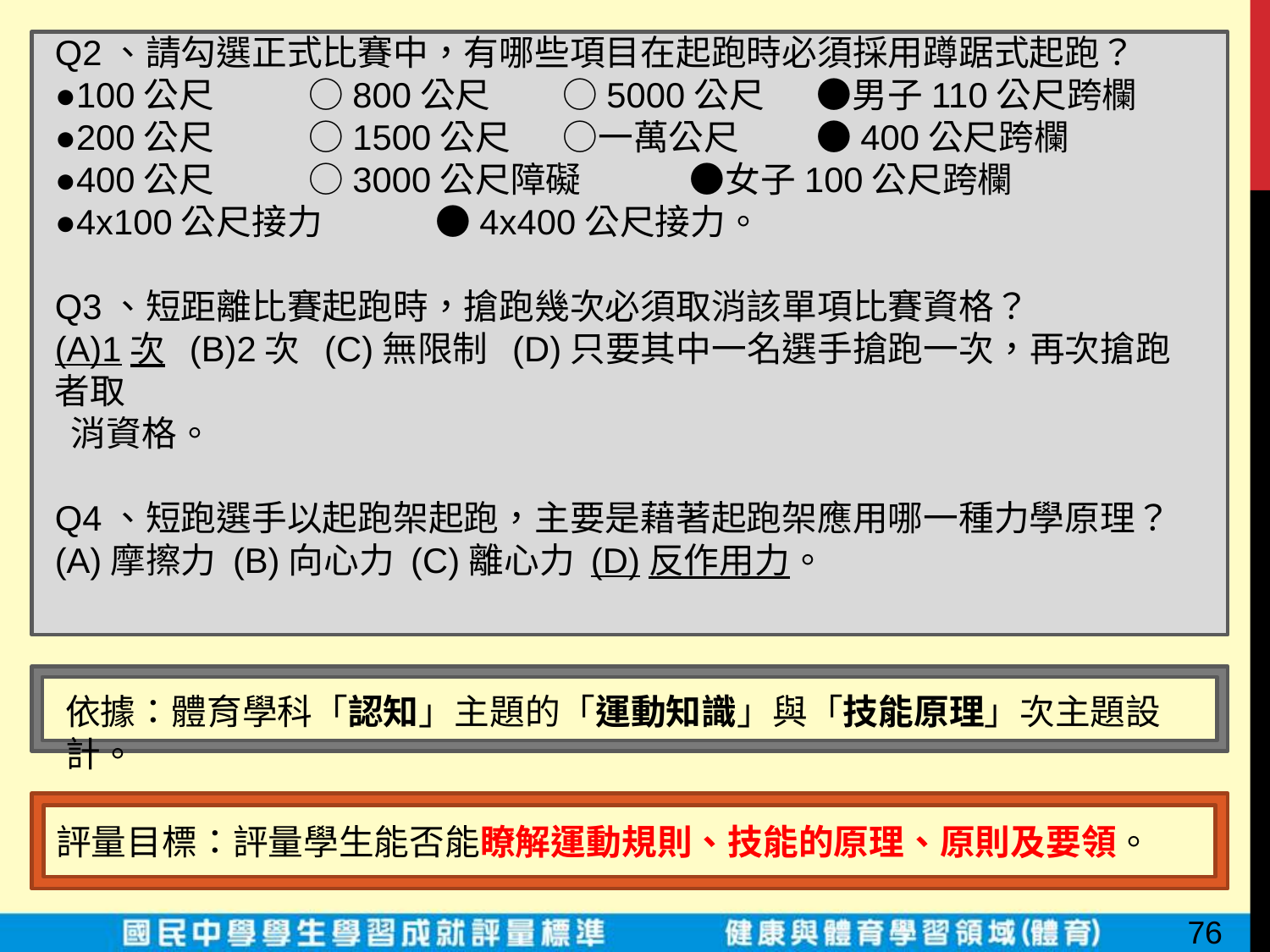

Q2、請勾選正式比賽中，有哪些項目在起跑時必須採用蹲踞式起跑？
●100公尺	○800公尺	○5000公尺	●男子110公尺跨欄
●200公尺	○1500公尺	○一萬公尺	●400公尺跨欄
●400公尺	○3000公尺障礙	●女子100公尺跨欄
●4x100公尺接力	●4x400公尺接力。

Q3、短距離比賽起跑時，搶跑幾次必須取消該單項比賽資格？
(A)1次  (B)2次  (C)無限制  (D)只要其中一名選手搶跑一次，再次搶跑者取
 消資格。

Q4、短跑選手以起跑架起跑，主要是藉著起跑架應用哪一種力學原理？
(A)摩擦力 (B)向心力 (C)離心力 (D)反作用力。

依據：體育學科「認知」主題的「運動知識」與「技能原理」次主題設計。

評量目標：評量學生能否能瞭解運動規則、技能的原理、原則及要領。
76